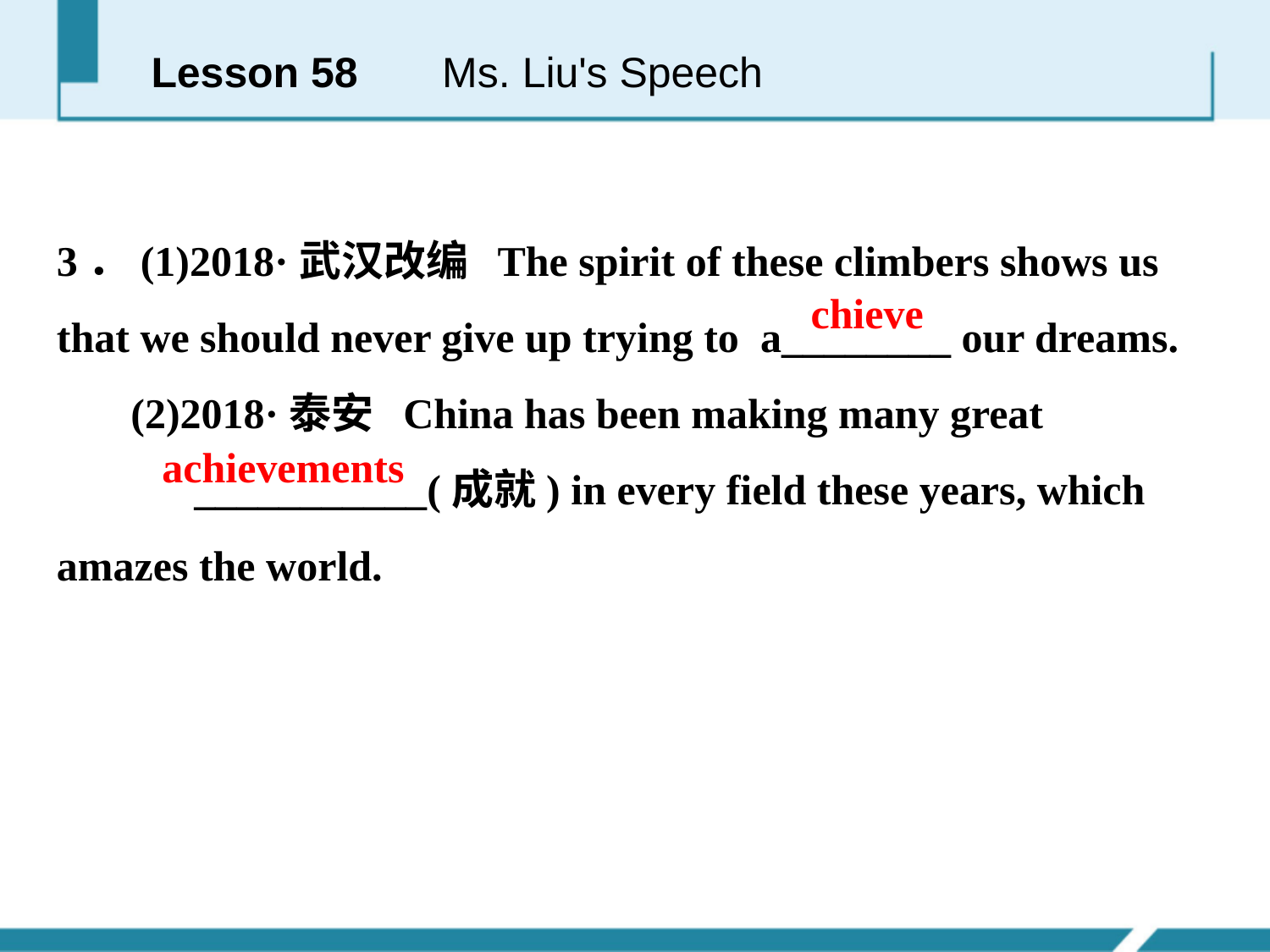

Lesson 58 　 Ms. Liu's Speech
3．(1)2018·武汉改编  The spirit of these climbers shows us that we should never give up trying to  a________ our dreams.
       (2)2018·泰安  China has been making many great
             ___________(成就) in every field these years, which amazes the world.
chieve

achievements